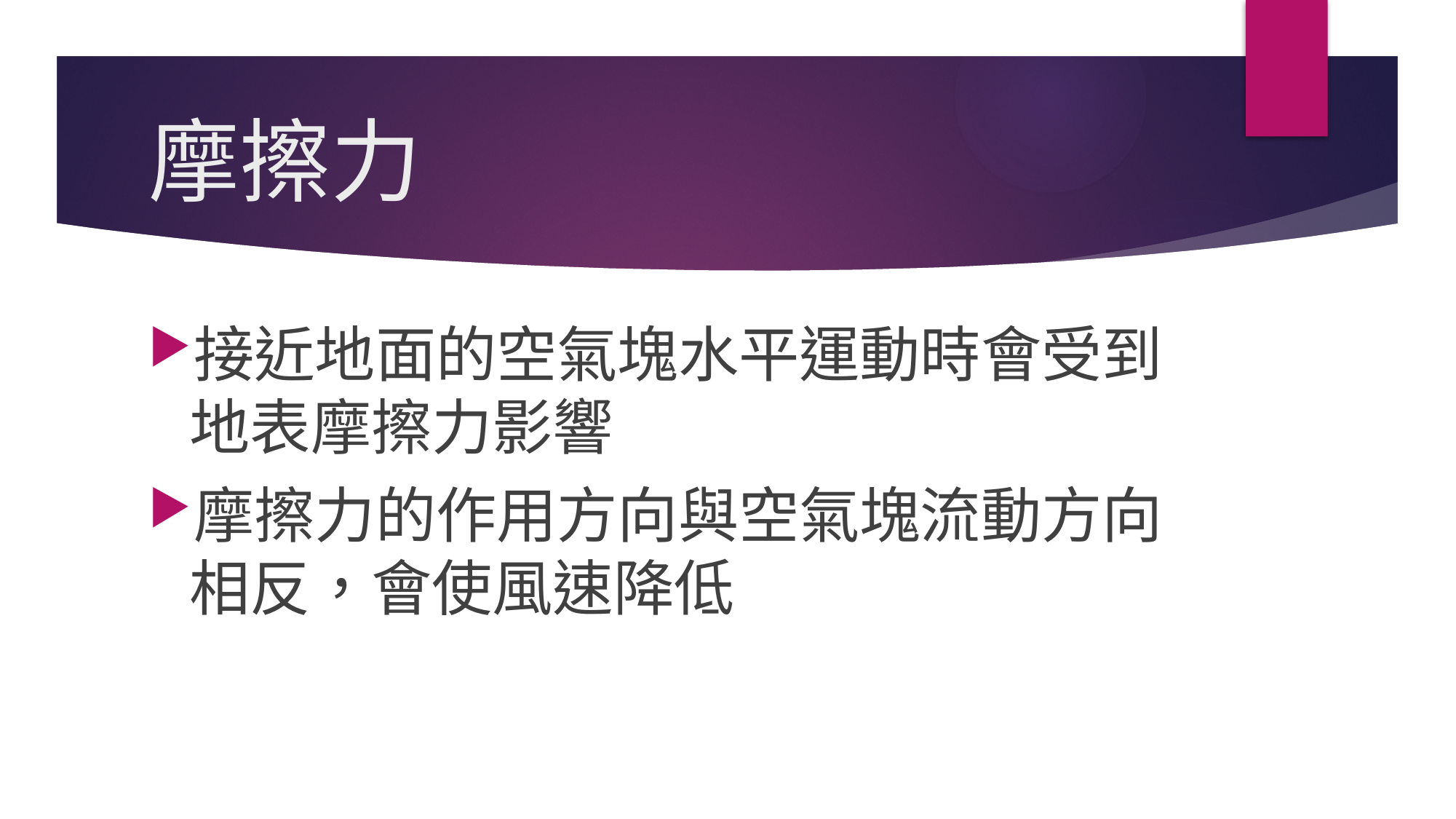

# 摩擦力
接近地面的空氣塊水平運動時會受到地表摩擦力影響
摩擦力的作用方向與空氣塊流動方向相反，會使風速降低